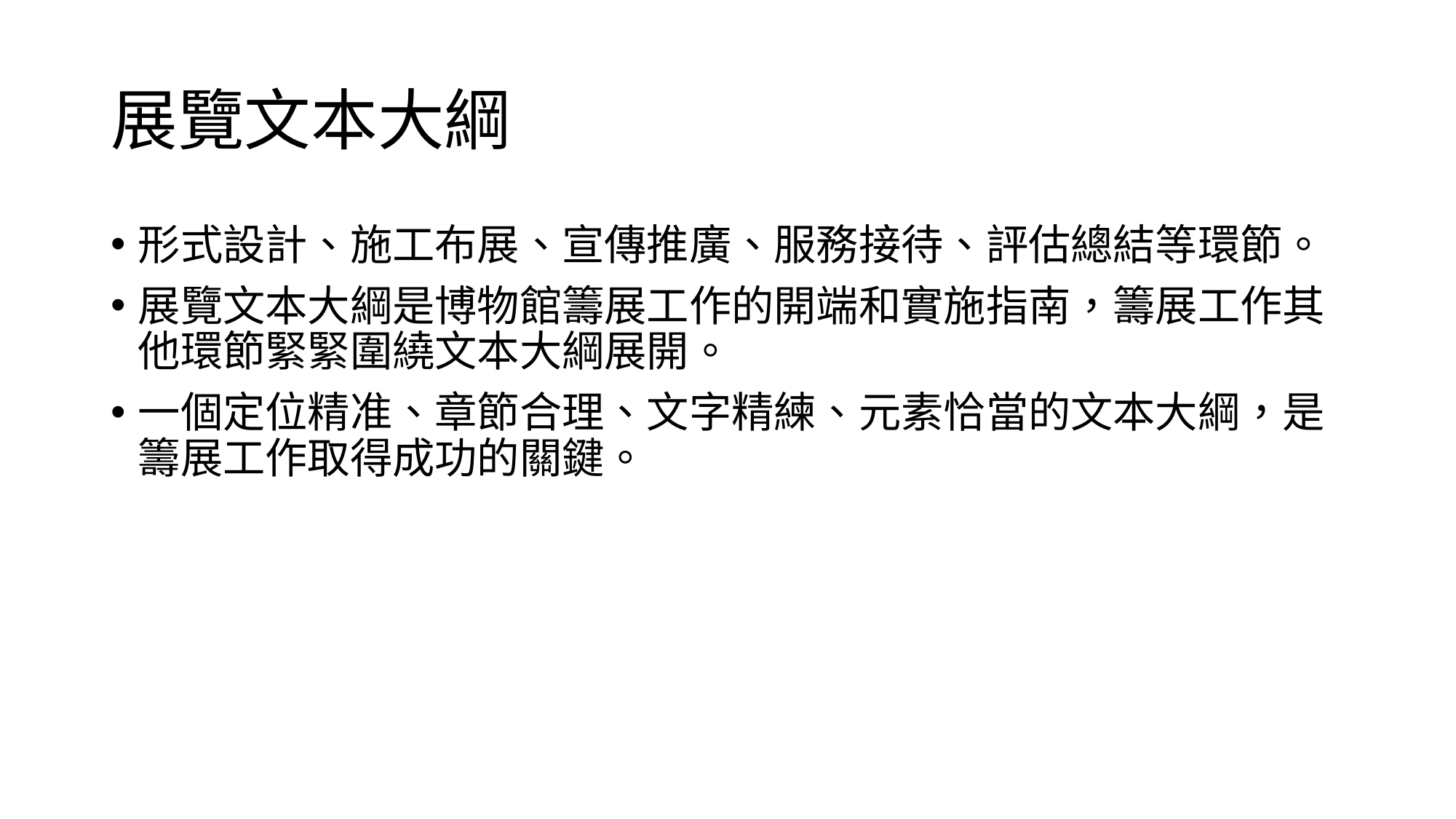

# 展覽文本大綱
形式設計、施工布展、宣傳推廣、服務接待、評估總結等環節。
展覽文本大綱是博物館籌展工作的開端和實施指南，籌展工作其他環節緊緊圍繞文本大綱展開。
一個定位精准、章節合理、文字精練、元素恰當的文本大綱，是籌展工作取得成功的關鍵。